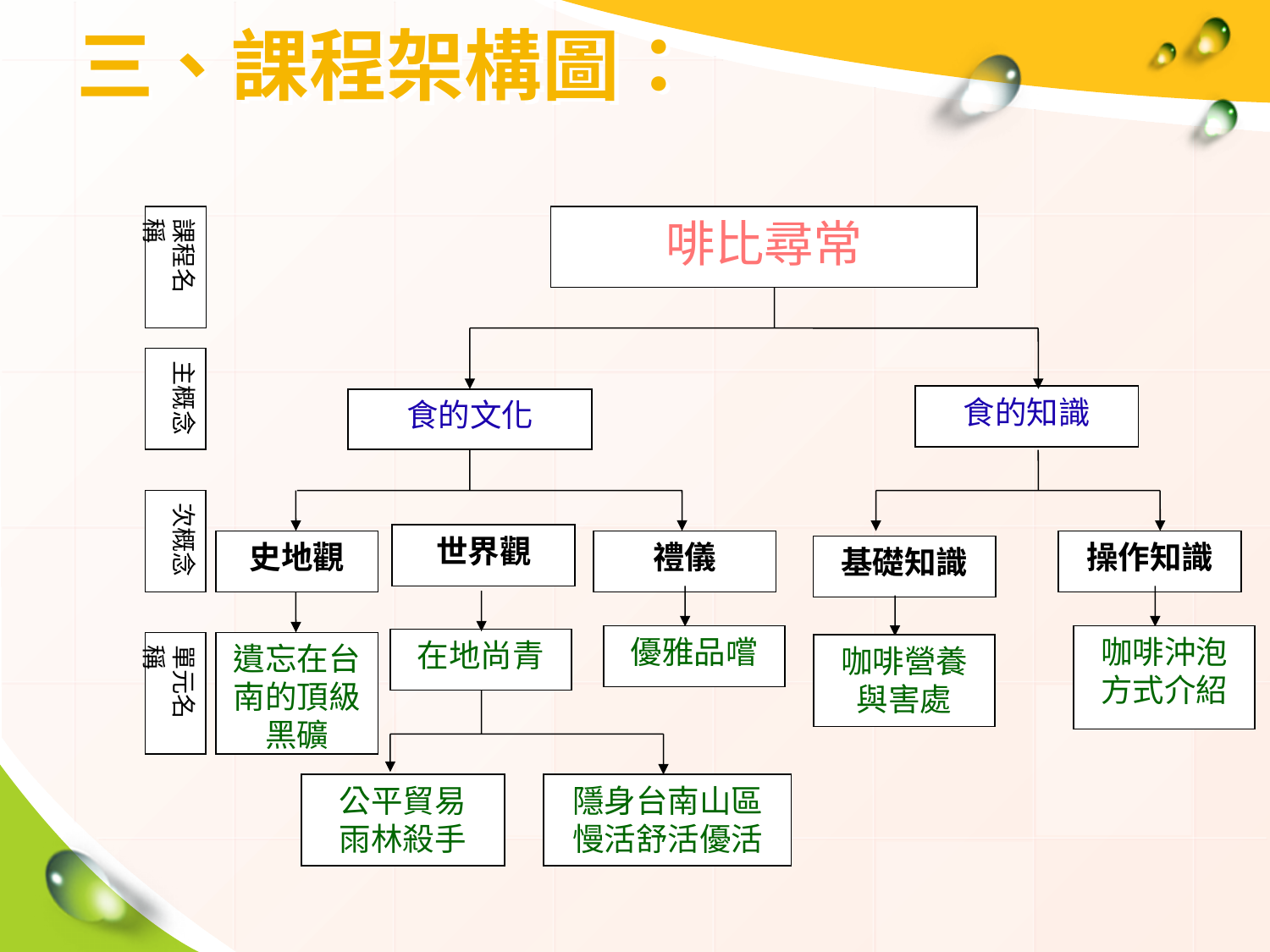

三、課程架構圖：

課程名稱
啡比尋常

主概念
食的知識
食的文化

次概念

史地觀

禮儀

操作知識
基礎知識

在地尚青
單元名稱
遺忘在台南的頂級黑礦

公平貿易
雨林殺手
隱身台南山區
慢活舒活優活

世界觀

優雅品嚐
咖啡沖泡方式介紹
咖啡營養與害處